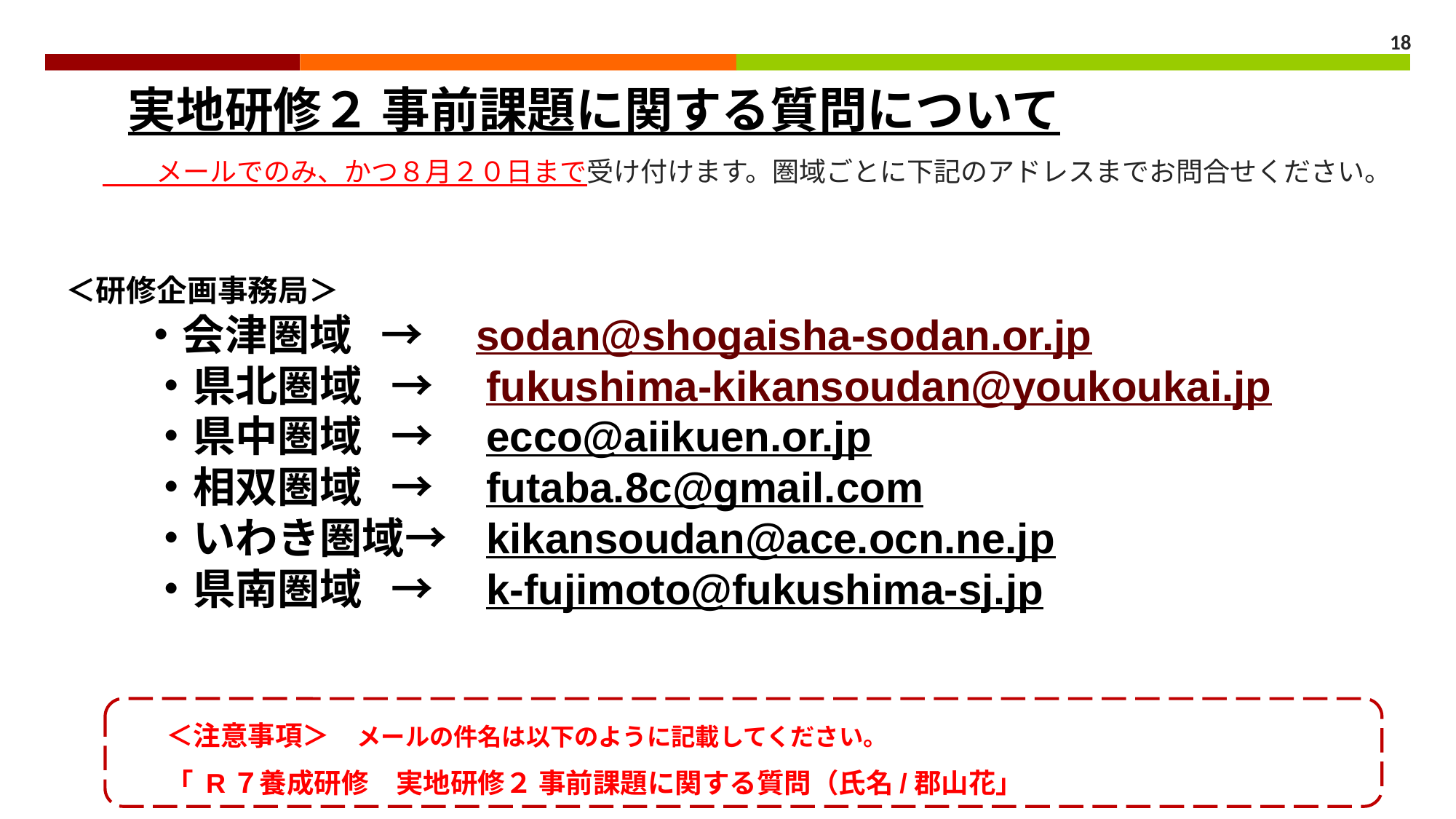

18
# 実地研修２ 事前課題に関する質問について
　　メールでのみ、かつ８月２０日まで受け付けます。圏域ごとに下記のアドレスまでお問合せください。

＜研修企画事務局＞
　　  ・会津圏域   →　sodan@shogaisha-sodan.or.jp
　　・県北圏域   →　fukushima-kikansoudan@youkoukai.jp
　　・県中圏域   →　ecco@aiikuen.or.jp
　　・相双圏域   →　futaba.8c@gmail.com
　　・いわき圏域→   kikansoudan@ace.ocn.ne.jp
　　・県南圏域   →　k-fujimoto@fukushima-sj.jp

　　＜注意事項＞　メールの件名は以下のように記載してください。

　　「 R７養成研修　実地研修２ 事前課題に関する質問（氏名/郡山花」